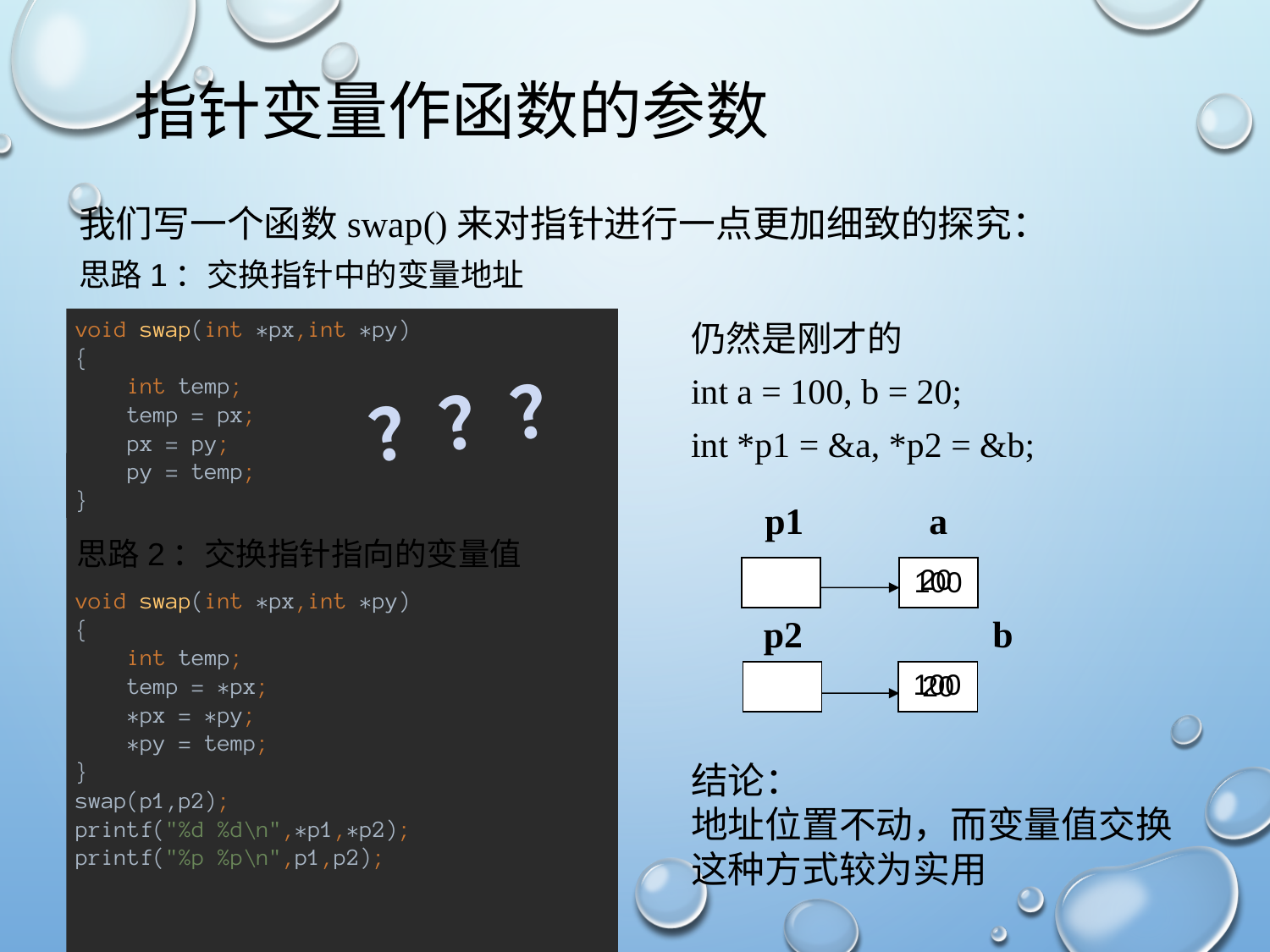

# 指针变量作函数的参数
我们写一个函数swap()来对指针进行一点更加细致的探究：
思路1：交换指针中的变量地址
仍然是刚才的
int a = 100, b = 20;
int *p1 = &a, *p2 = &b;
void swap(int *px,int *py)
{
    int temp;
    temp = px;
    px = py;
    py = temp;
}
？？？
 p1      	     a

 p2	            b

思路2：交换指针指向的变量值
 20

100
100

 20
void swap(int *px,int *py)
{
    int temp;
    temp = *px;
    *px = *py;
    *py = temp;
}
swap(p1,p2);
printf("%d %d\n",*p1,*p2);
printf("%p %p\n",p1,p2);
结论：
地址位置不动，而变量值交换
这种方式较为实用